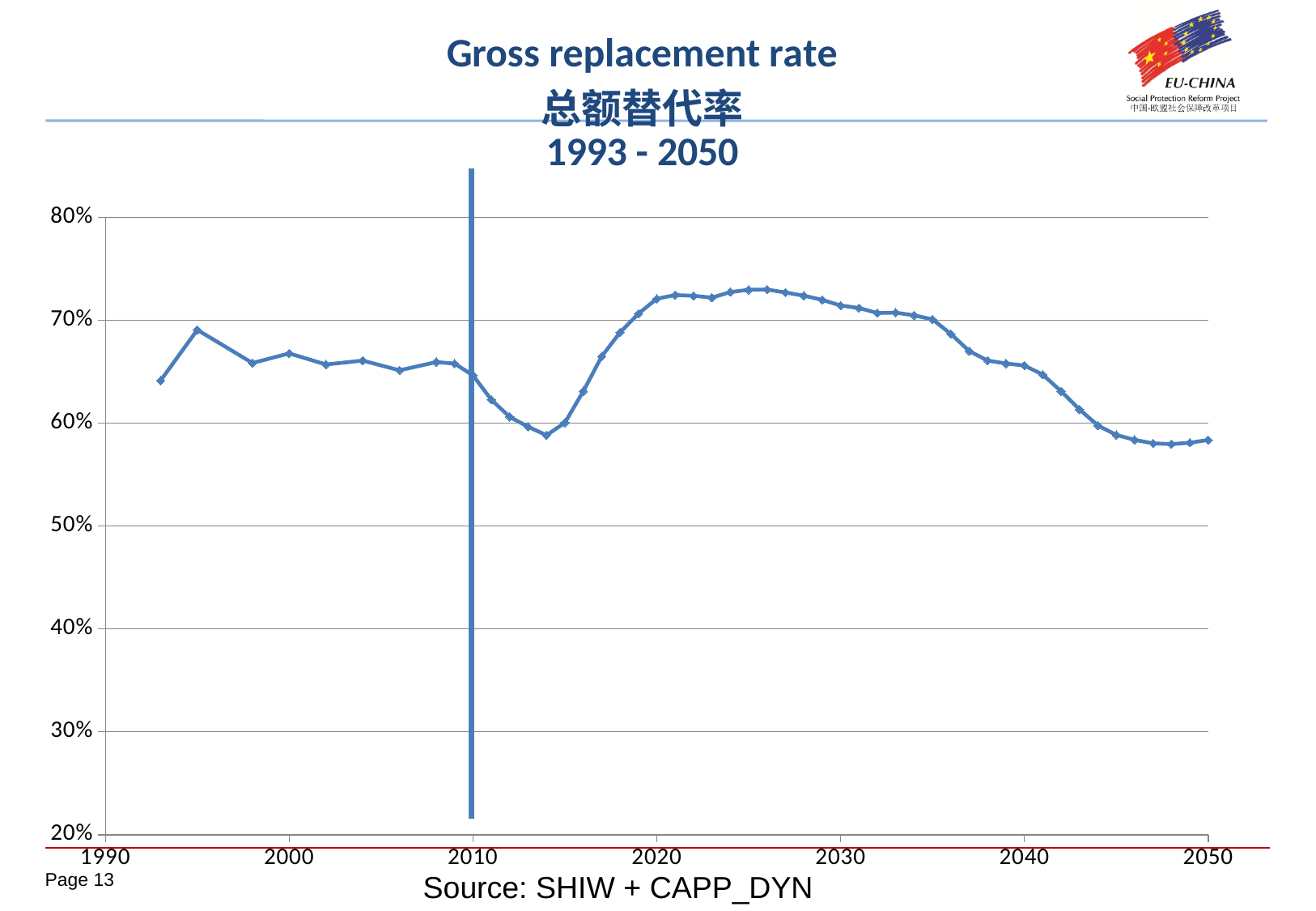

### Chart: Gross replacement rate
总额替代率
1993 - 2050

| Category | Replacement rate |
|---|---|
Source: SHIW + CAPP_DYN